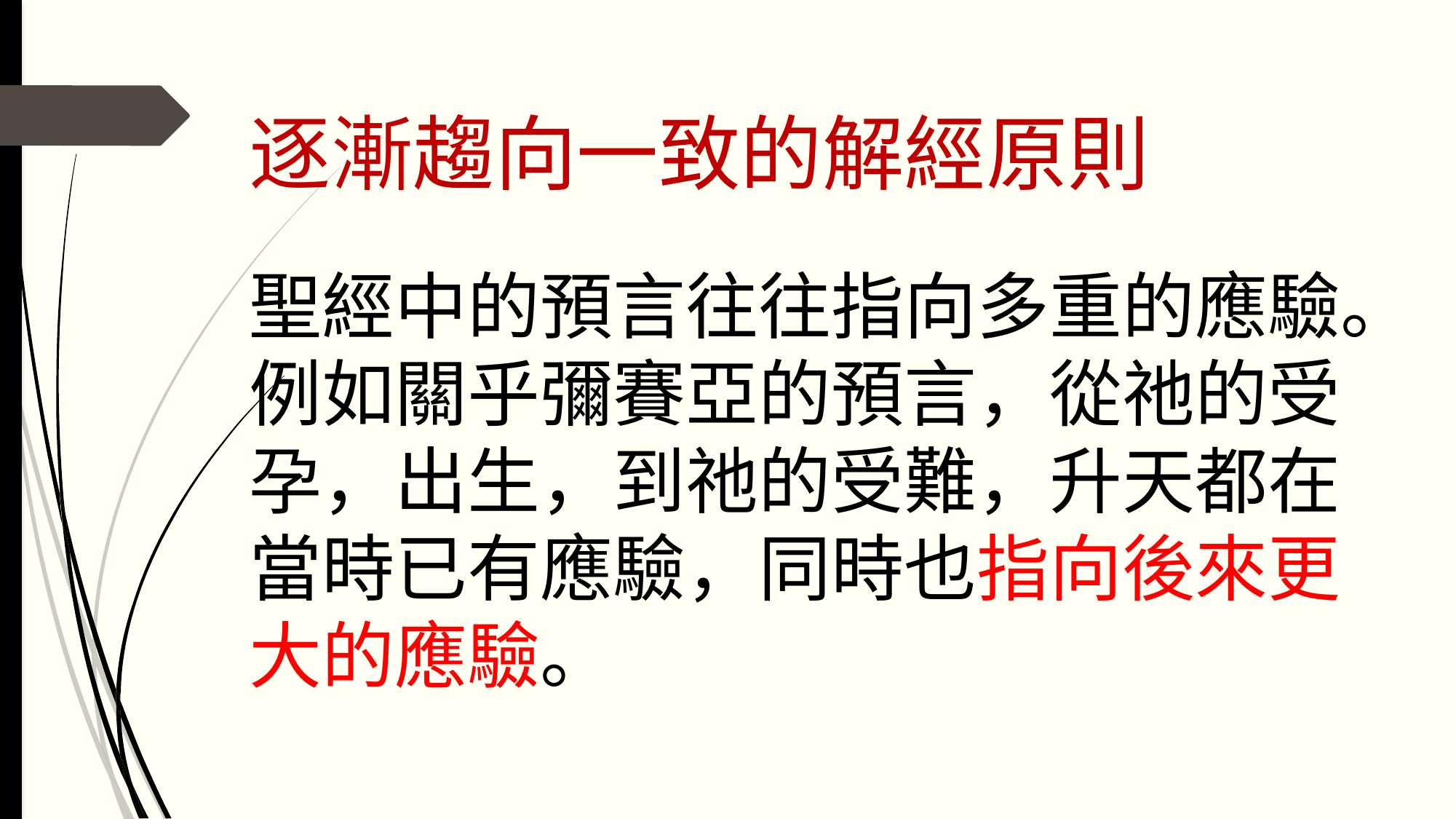

# 逐漸趨向一致的解經原則
聖經中的預言往往指向多重的應驗。例如關乎彌賽亞的預言，從祂的受孕，出生，到祂的受難，升天都在當時已有應驗，同時也指向後來更大的應驗。